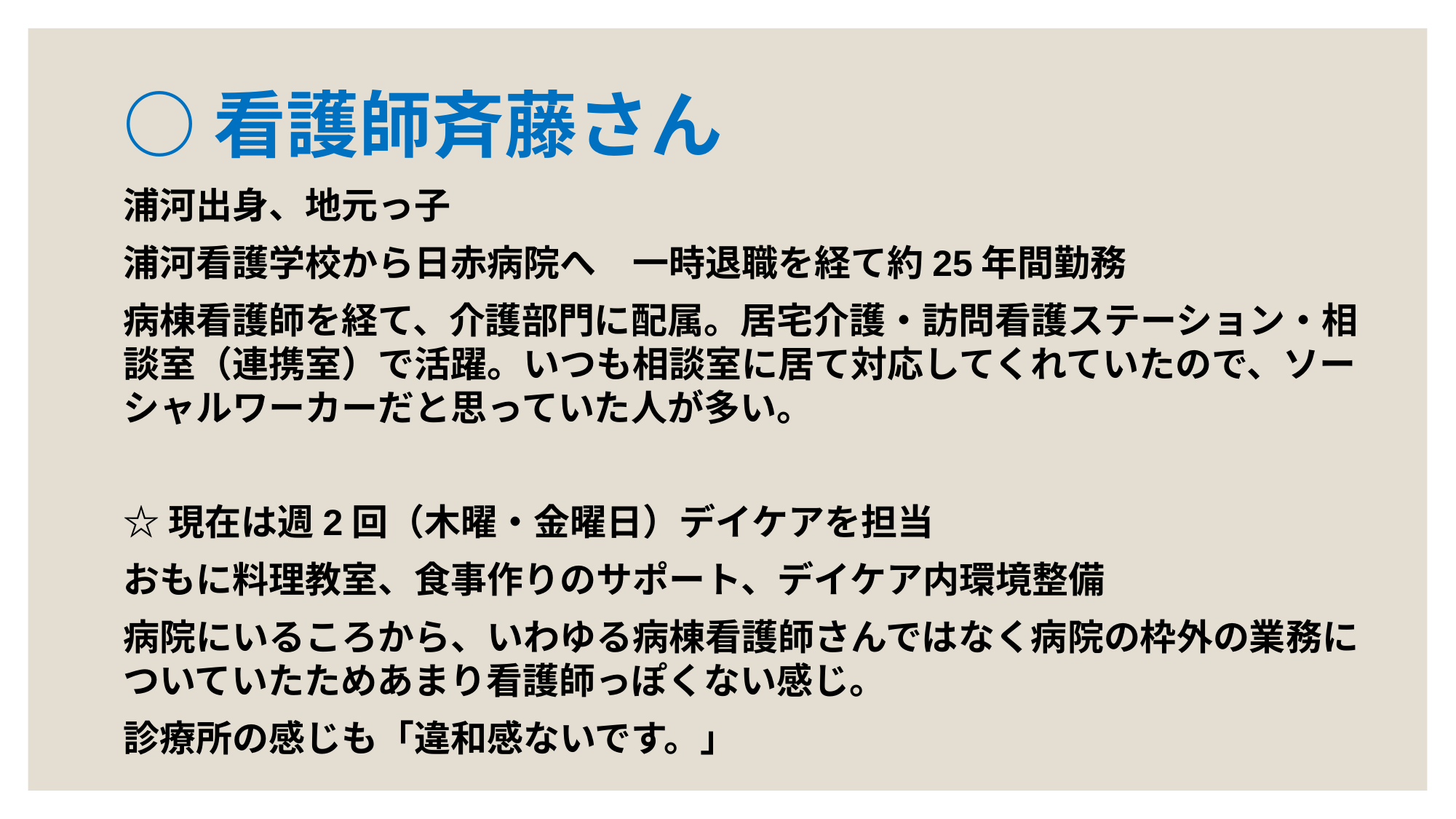

# ○看護師斉藤さん
浦河出身、地元っ子
浦河看護学校から日赤病院へ　一時退職を経て約25年間勤務
病棟看護師を経て、介護部門に配属。居宅介護・訪問看護ステーション・相談室（連携室）で活躍。いつも相談室に居て対応してくれていたので、ソーシャルワーカーだと思っていた人が多い。

☆現在は週2回（木曜・金曜日）デイケアを担当
おもに料理教室、食事作りのサポート、デイケア内環境整備
病院にいるころから、いわゆる病棟看護師さんではなく病院の枠外の業務についていたためあまり看護師っぽくない感じ。
診療所の感じも「違和感ないです。」